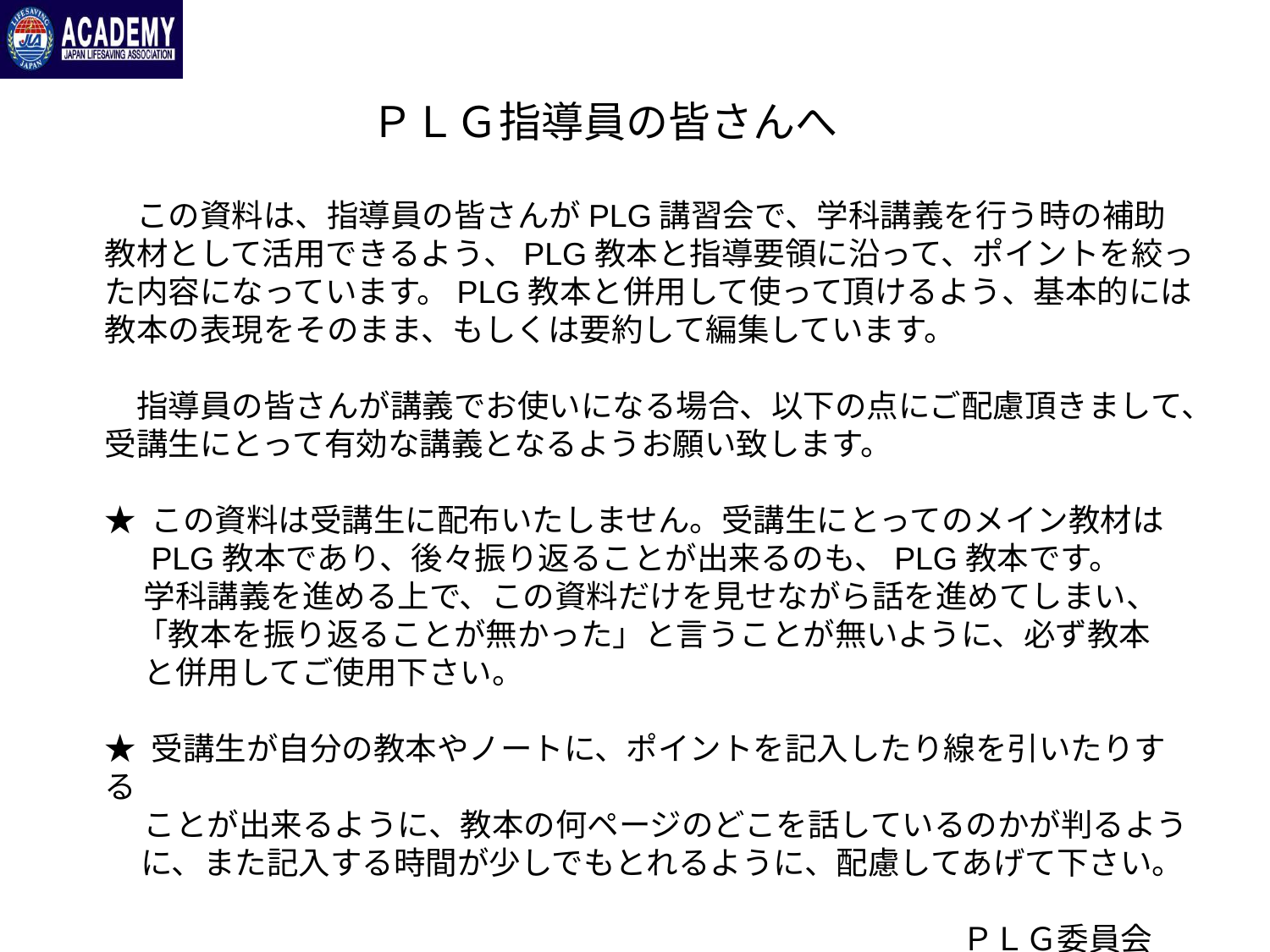

ＰＬＧ指導員の皆さんへ
　この資料は、指導員の皆さんがPLG講習会で、学科講義を行う時の補助教材として活用できるよう、PLG教本と指導要領に沿って、ポイントを絞った内容になっています。PLG教本と併用して使って頂けるよう、基本的には教本の表現をそのまま、もしくは要約して編集しています。

　指導員の皆さんが講義でお使いになる場合、以下の点にご配慮頂きまして、受講生にとって有効な講義となるようお願い致します。

★ この資料は受講生に配布いたしません。受講生にとってのメイン教材は
　 PLG教本であり、後々振り返ることが出来るのも、PLG教本です。
　 学科講義を進める上で、この資料だけを見せながら話を進めてしまい、
　「教本を振り返ることが無かった」と言うことが無いように、必ず教本
　 と併用してご使用下さい。

★ 受講生が自分の教本やノートに、ポイントを記入したり線を引いたりする
　 ことが出来るように、教本の何ページのどこを話しているのかが判るよう
    に、また記入する時間が少しでもとれるように、配慮してあげて下さい。

　　　　　　　　　　　　　　　　　　　　　　　　　　　ＰＬＧ委員会